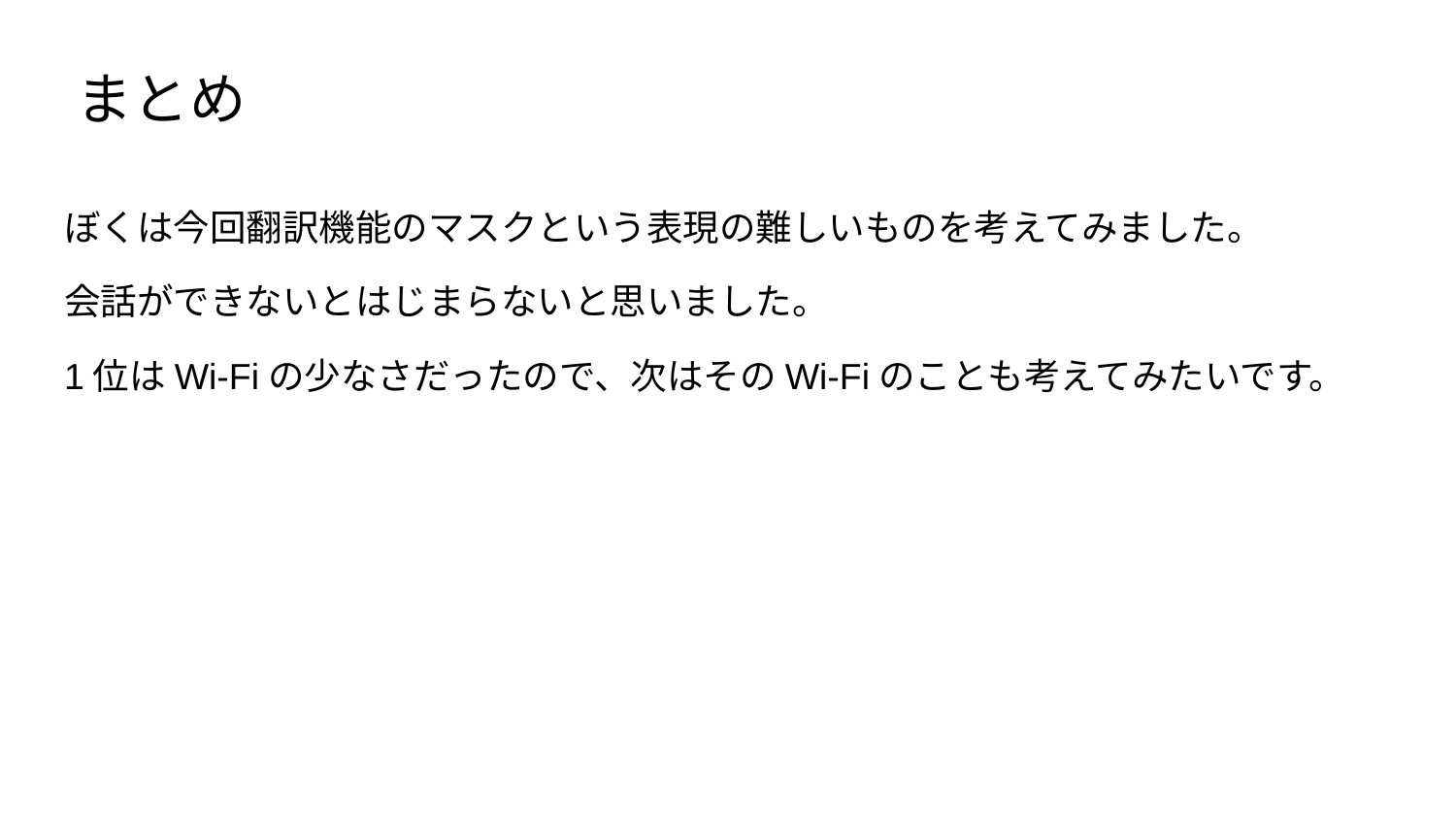

# まとめ
ぼくは今回翻訳機能のマスクという表現の難しいものを考えてみました。
会話ができないとはじまらないと思いました。
1位はWi-Fiの少なさだったので、次はそのWi-Fiのことも考えてみたいです。